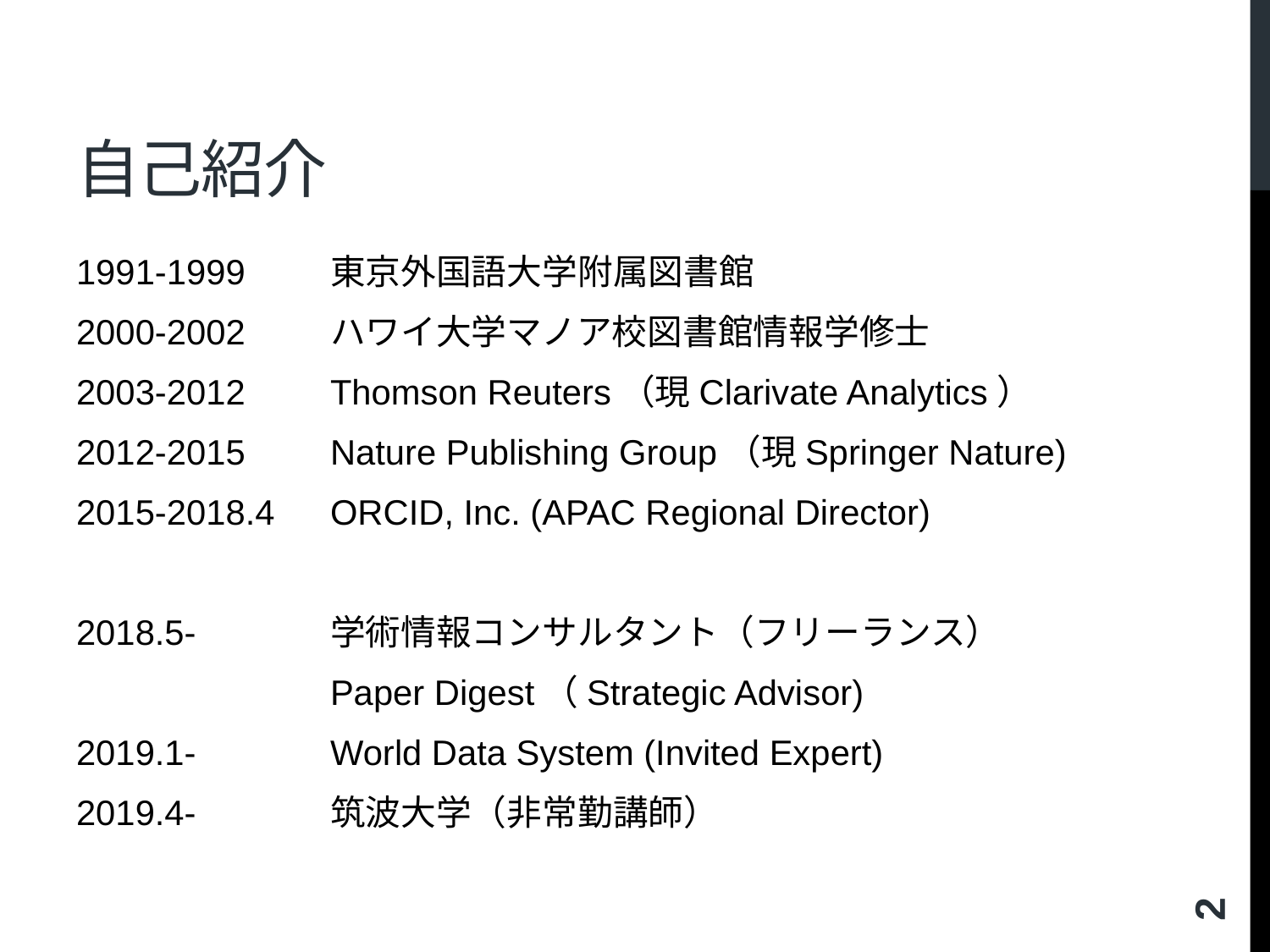

# 自己紹介
1991-1999 	東京外国語大学附属図書館
2000-2002 	ハワイ大学マノア校図書館情報学修士
2003-2012 	Thomson Reuters（現Clarivate Analytics）
2012-2015 	Nature Publishing Group（現Springer Nature)
2015-2018.4 	ORCID, Inc. (APAC Regional Director)

2018.5-		学術情報コンサルタント（フリーランス）
		Paper Digest（Strategic Advisor)
2019.1-		World Data System (Invited Expert)
2019.4- 	筑波大学（非常勤講師）

2